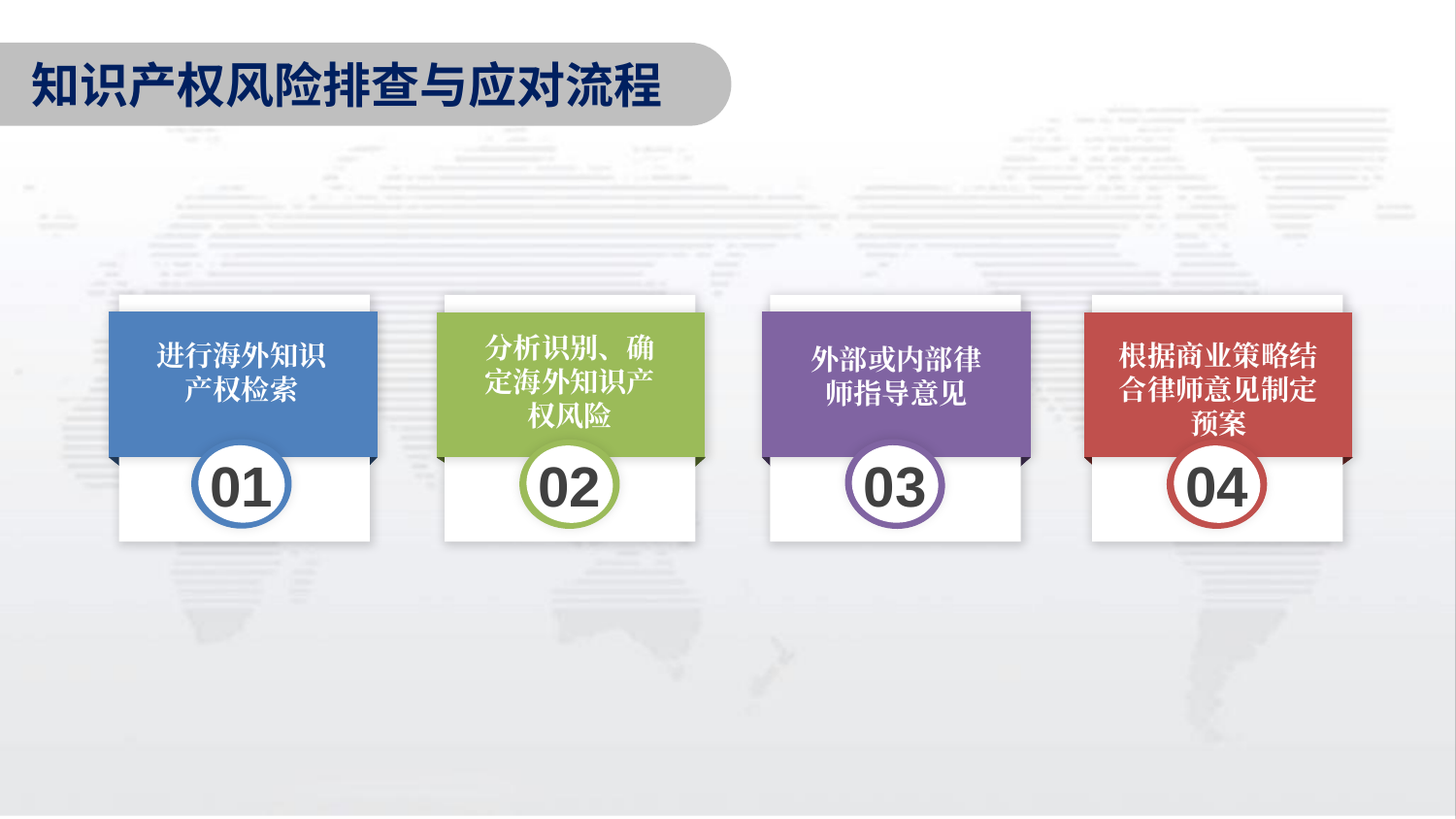

知识产权风险排查与应对流程

分析识别、确定海外知识产权风险
进行海外知识产权检索
根据商业策略结合律师意见制定预案
外部或内部律师指导意见

01
03
02
04